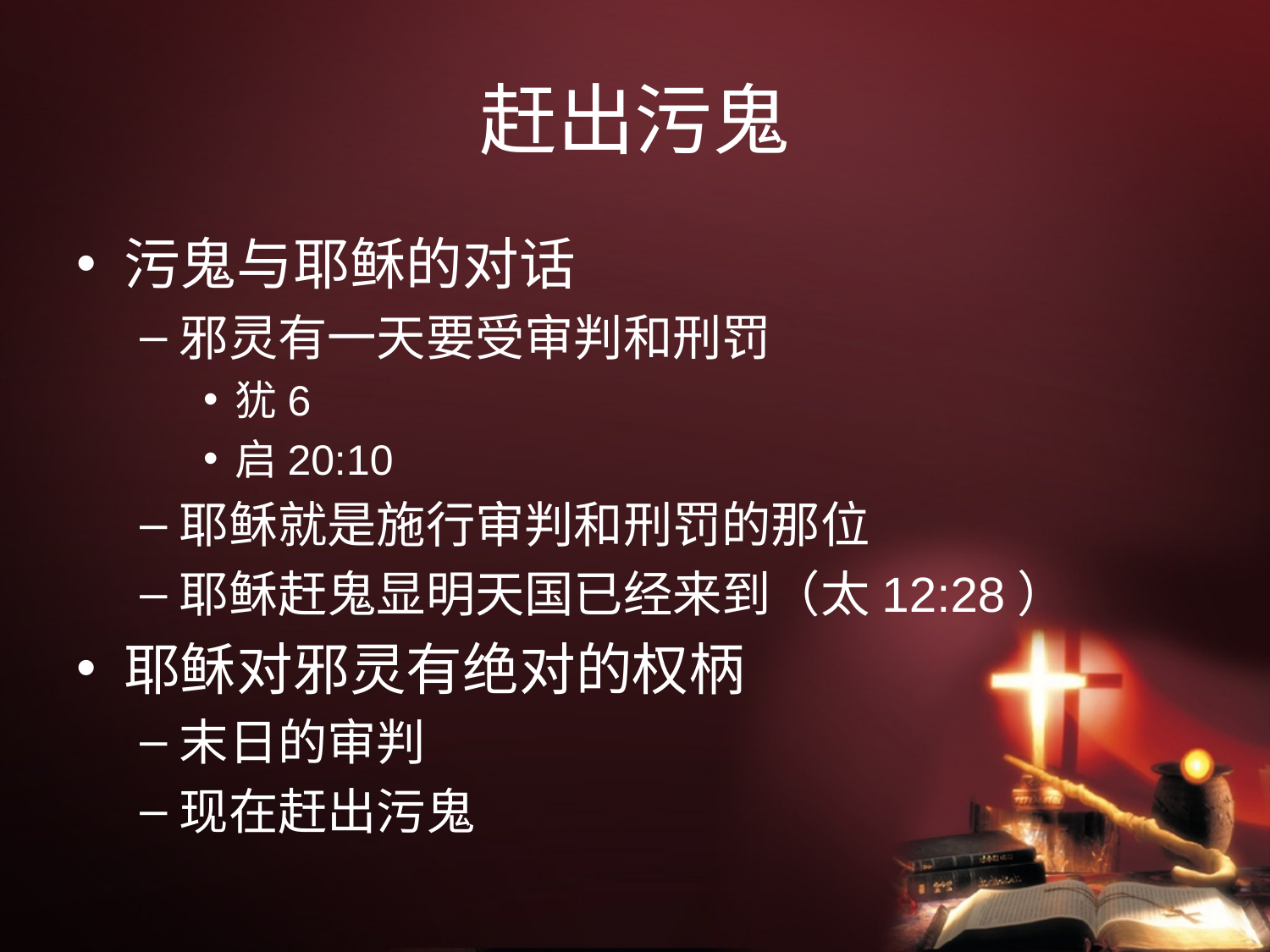

# 赶出污鬼
污鬼与耶稣的对话
邪灵有一天要受审判和刑罚
犹6
启20:10
耶稣就是施行审判和刑罚的那位
耶稣赶鬼显明天国已经来到（太12:28）
耶稣对邪灵有绝对的权柄
末日的审判
现在赶出污鬼